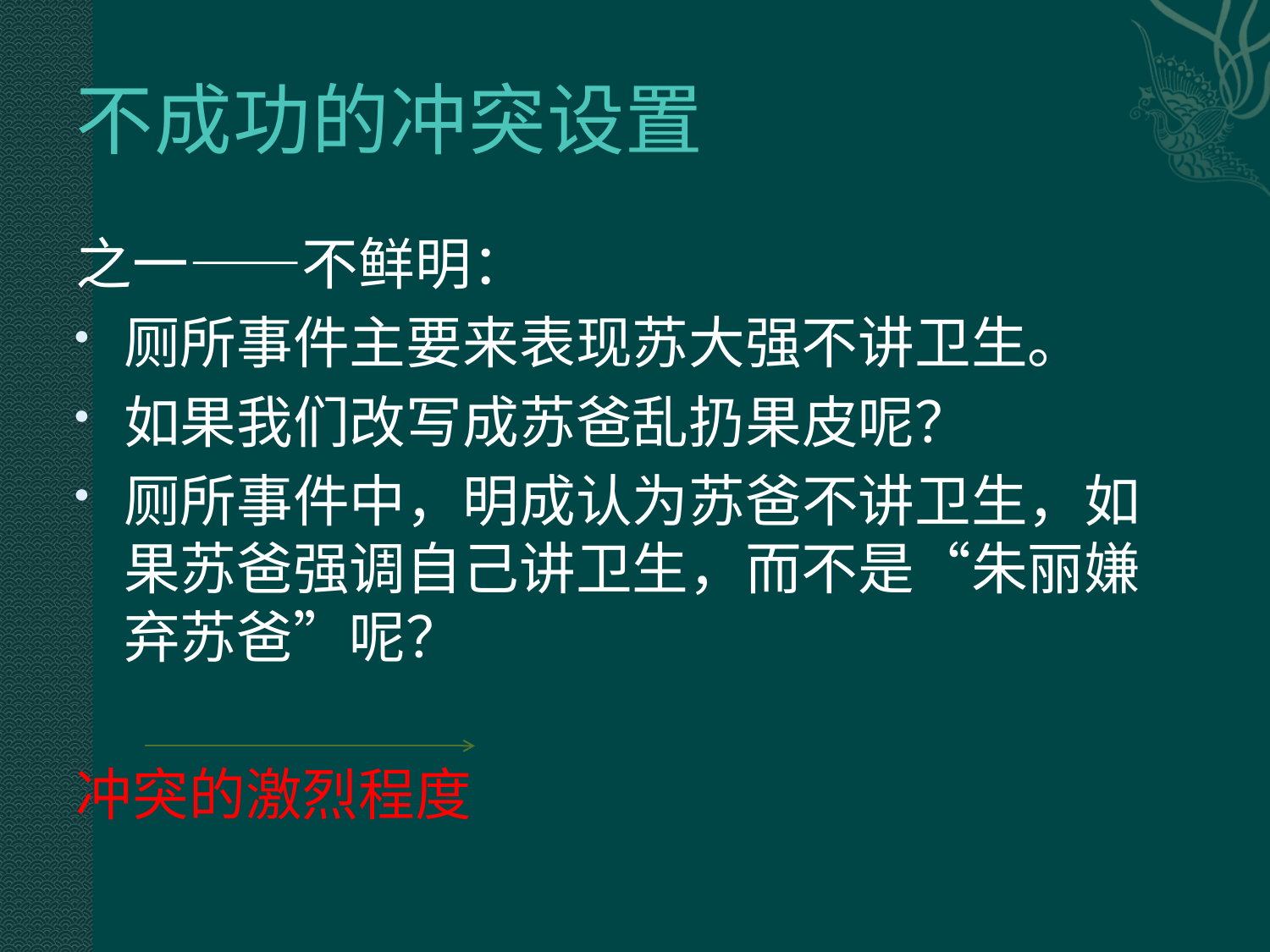

# 不成功的冲突设置
之一——不鲜明：
厕所事件主要来表现苏大强不讲卫生。
如果我们改写成苏爸乱扔果皮呢？
厕所事件中，明成认为苏爸不讲卫生，如果苏爸强调自己讲卫生，而不是“朱丽嫌弃苏爸”呢？

冲突的激烈程度